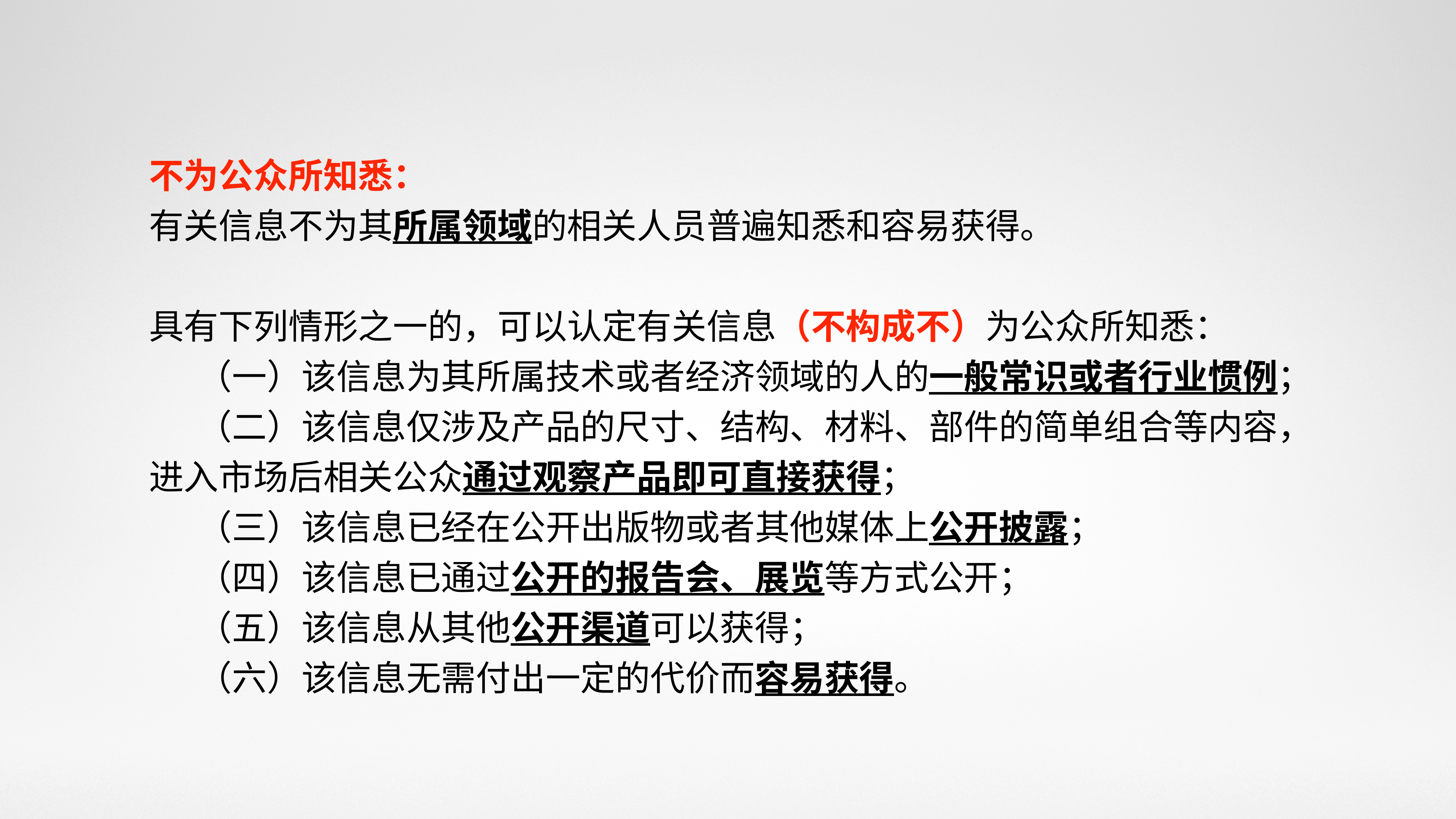

不为公众所知悉：
有关信息不为其所属领域的相关人员普遍知悉和容易获得。

具有下列情形之一的，可以认定有关信息（不构成不）为公众所知悉：
     （一）该信息为其所属技术或者经济领域的人的一般常识或者行业惯例；
     （二）该信息仅涉及产品的尺寸、结构、材料、部件的简单组合等内容，进入市场后相关公众通过观察产品即可直接获得；
     （三）该信息已经在公开出版物或者其他媒体上公开披露；
     （四）该信息已通过公开的报告会、展览等方式公开；
     （五）该信息从其他公开渠道可以获得；
     （六）该信息无需付出一定的代价而容易获得。